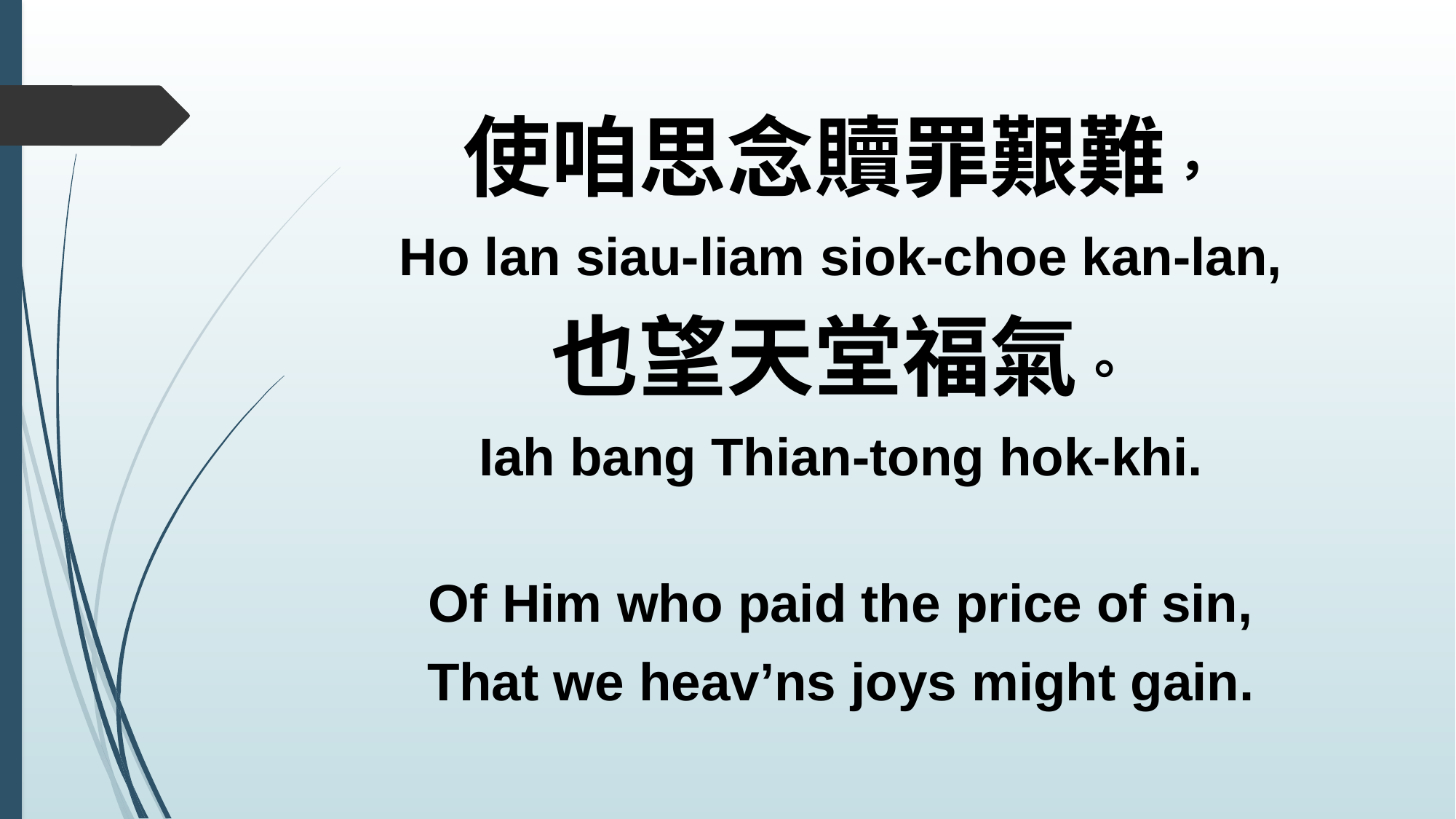

使咱思念贖罪艱難，
Ho lan siau-liam siok-choe kan-lan,
也望天堂福氣。
Iah bang Thian-tong hok-khi.

Of Him who paid the price of sin,
That we heav’ns joys might gain.